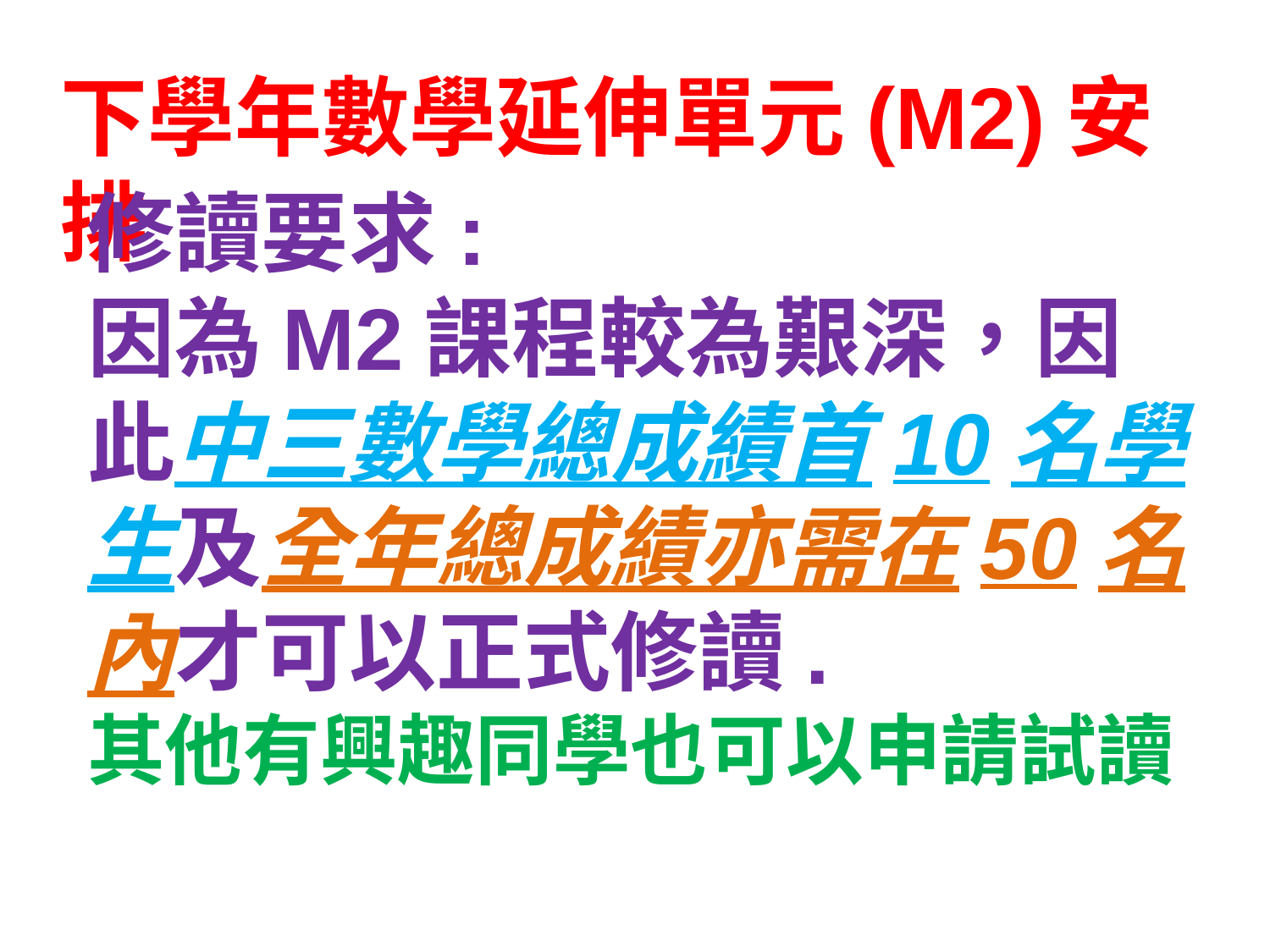

下學年數學延伸單元(M2)安排

修讀要求:
因為M2課程較為艱深，因此中三數學總成績首10名學生及全年總成績亦需在50名內才可以正式修讀.
其他有興趣同學也可以申請試讀